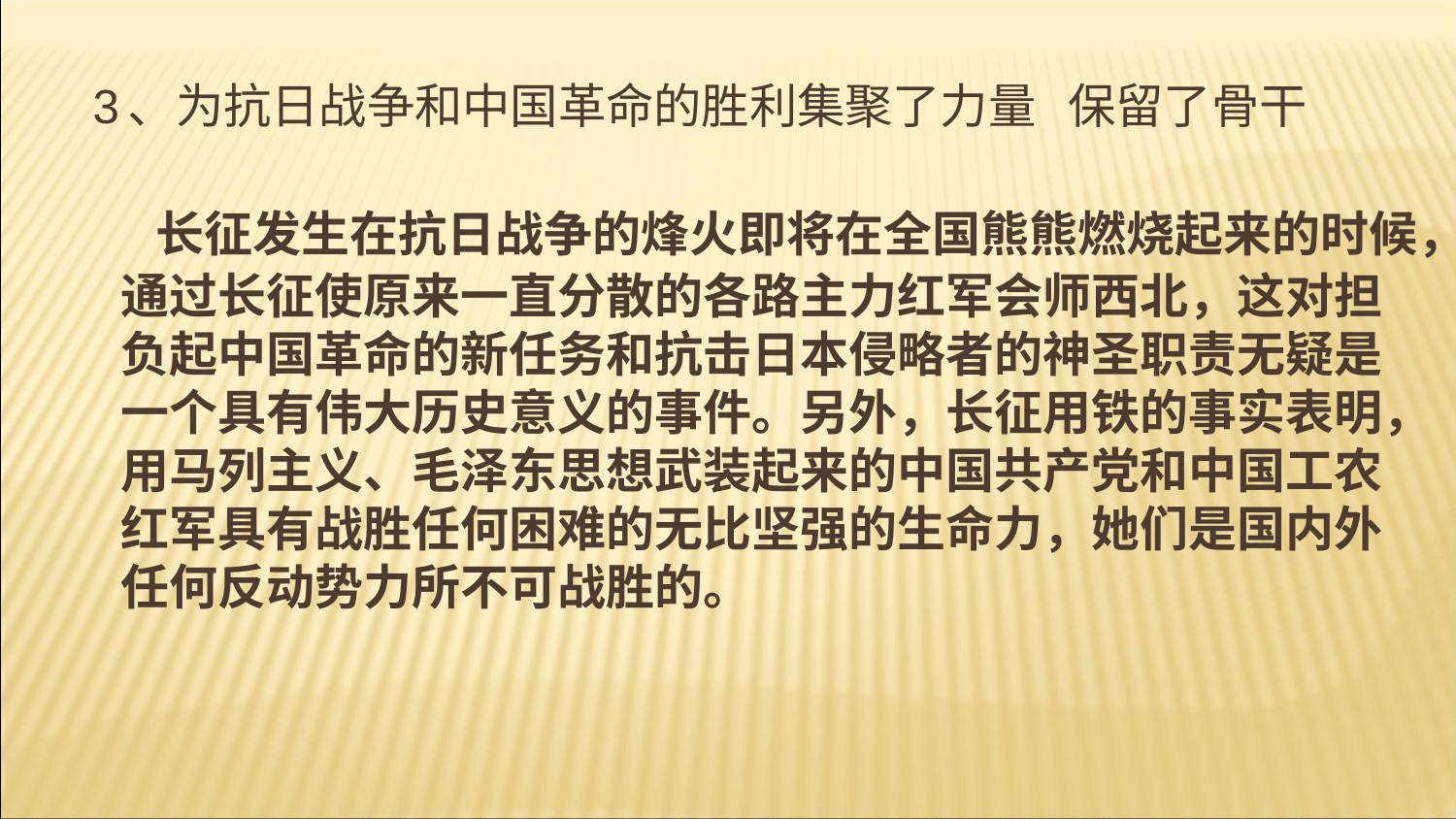

3、为抗日战争和中国革命的胜利集聚了力量   保留了骨干
     长征发生在抗日战争的烽火即将在全国熊熊燃烧起来的时候，通过长征使原来一直分散的各路主力红军会师西北，这对担负起中国革命的新任务和抗击日本侵略者的神圣职责无疑是一个具有伟大历史意义的事件。另外，长征用铁的事实表明，用马列主义、毛泽东思想武装起来的中国共产党和中国工农红军具有战胜任何困难的无比坚强的生命力，她们是国内外任何反动势力所不可战胜的。